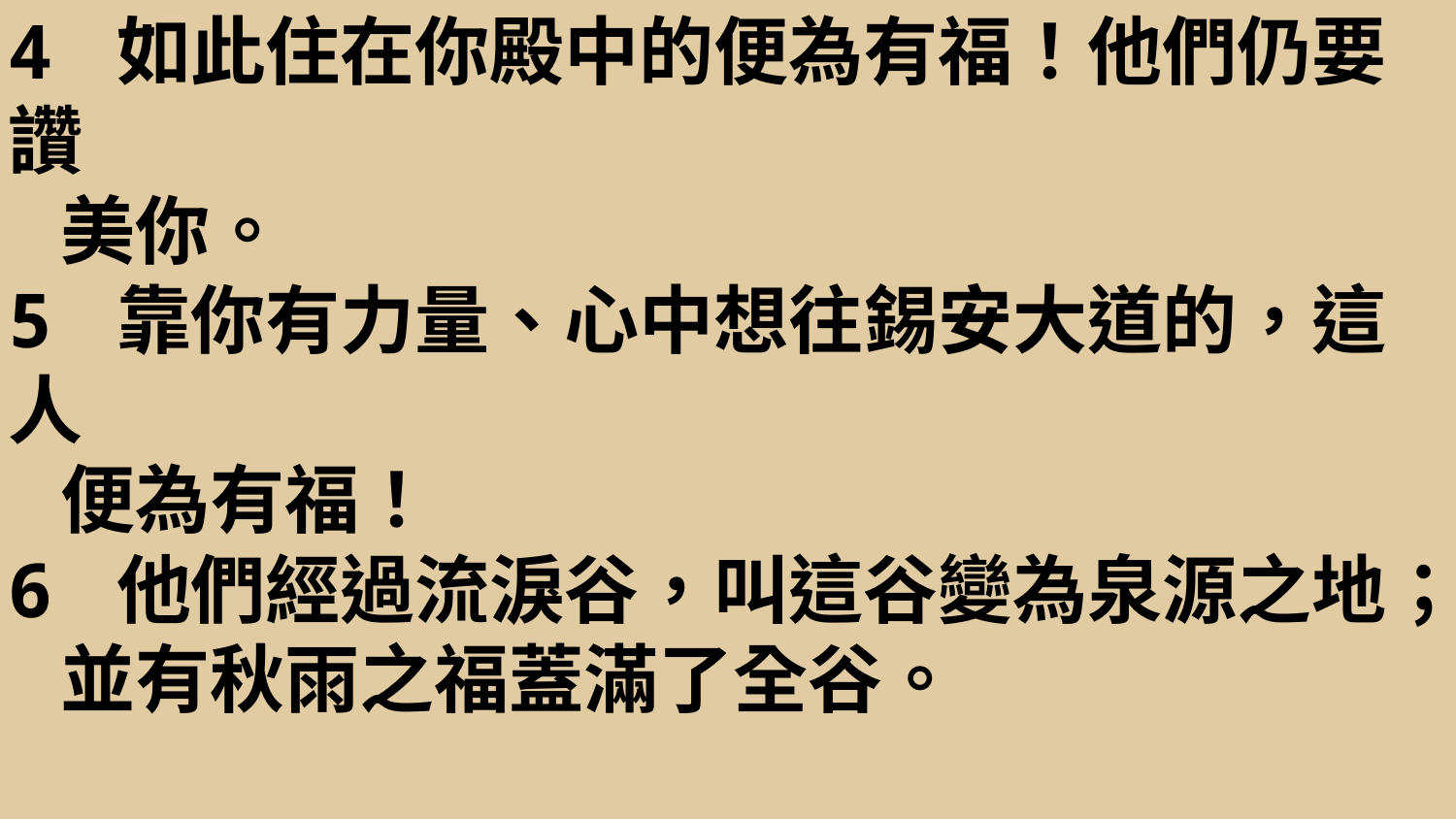

4 如此住在你殿中的便為有福！他們仍要讚
  美你。
5 靠你有力量、心中想往錫安大道的，這人
  便為有福！
6 他們經過流淚谷，叫這谷變為泉源之地；
  並有秋雨之福蓋滿了全谷。